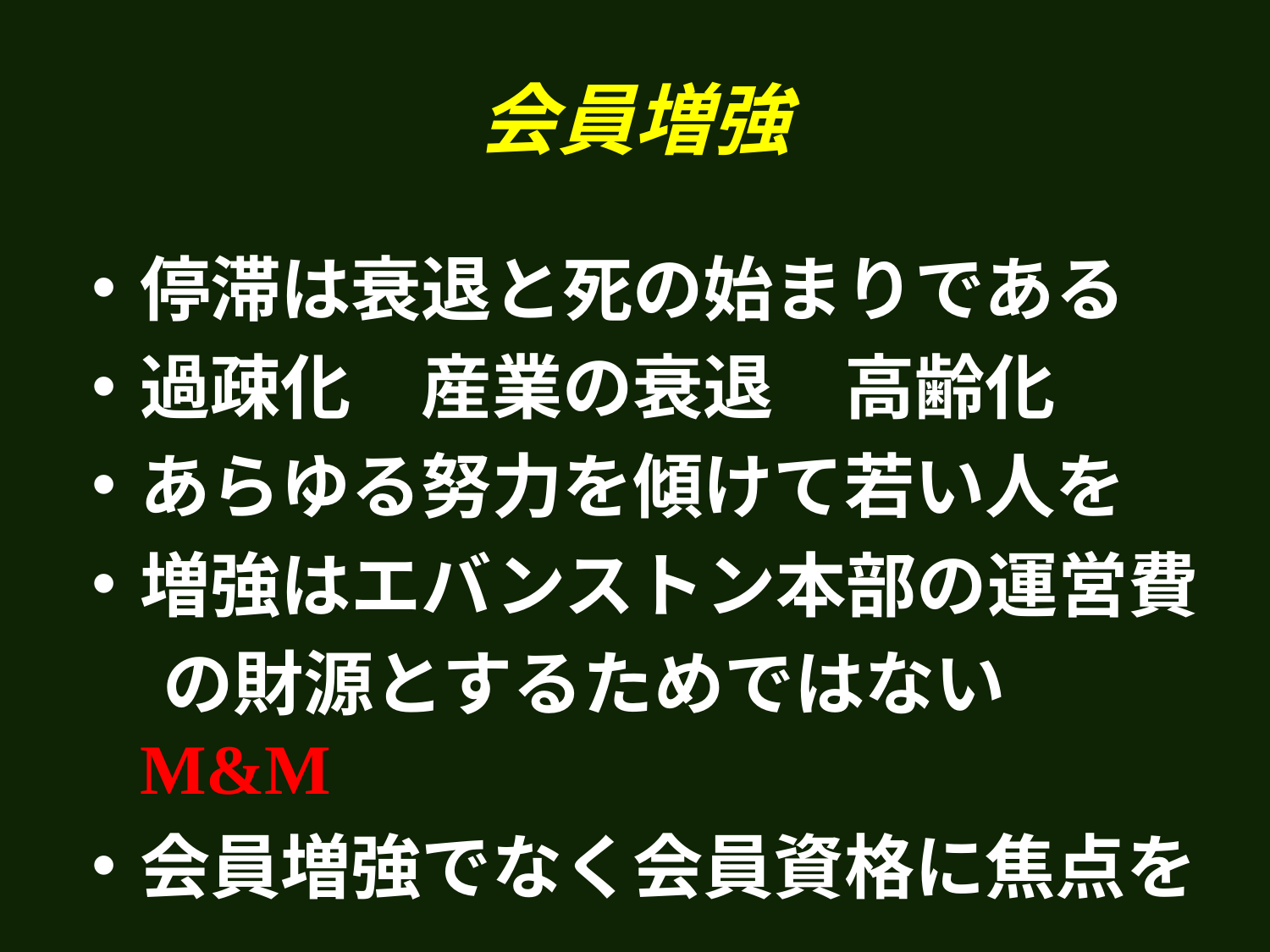

# 会員増強
停滞は衰退と死の始まりである
過疎化　産業の衰退　高齢化
あらゆる努力を傾けて若い人を
増強はエバンストン本部の運営費
　の財源とするためではない　M&M
会員増強でなく会員資格に焦点を